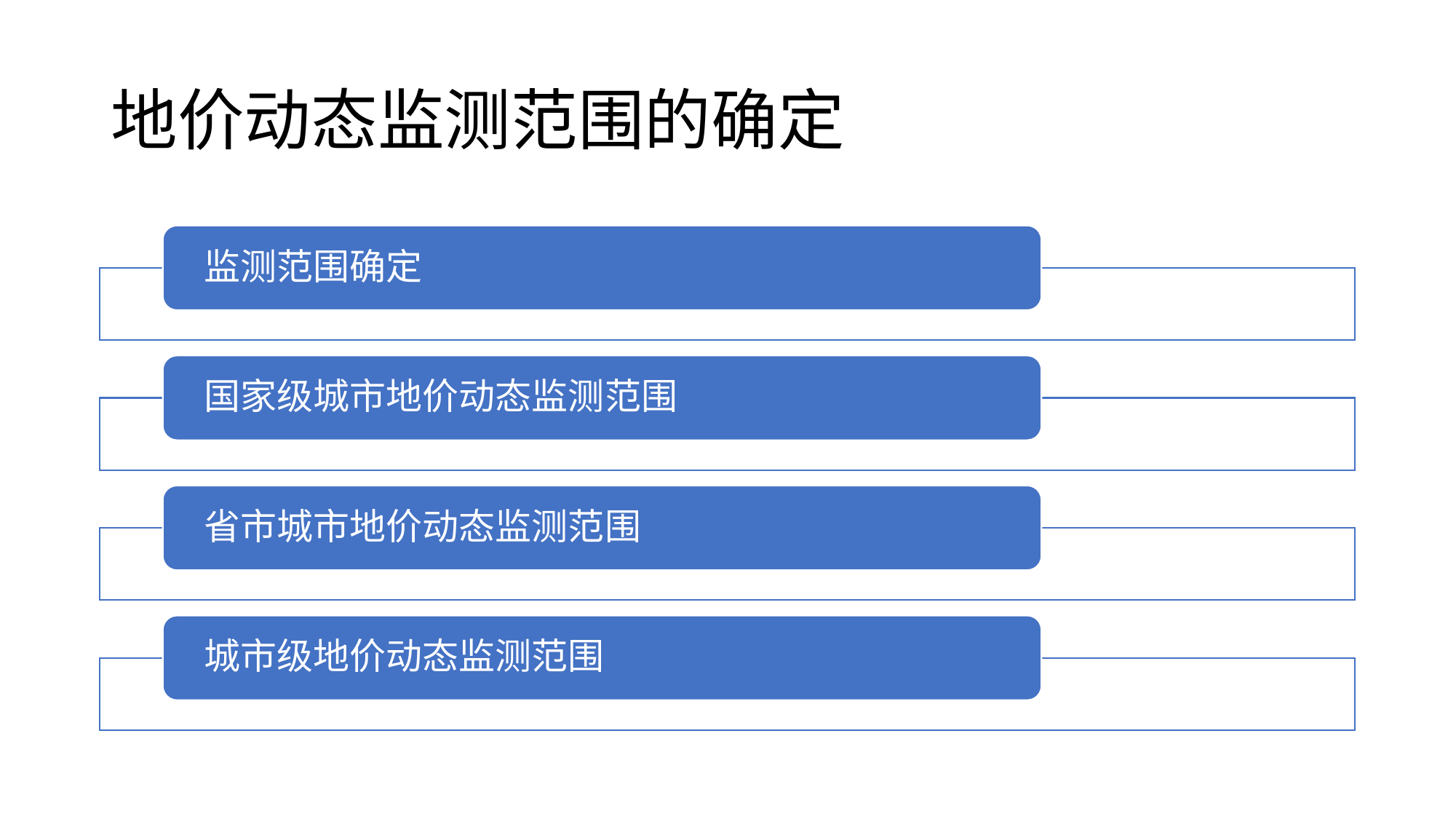

# 地价动态监测范围的确定
监测范围确定
国家级城市地价动态监测范围
省市城市地价动态监测范围
城市级地价动态监测范围